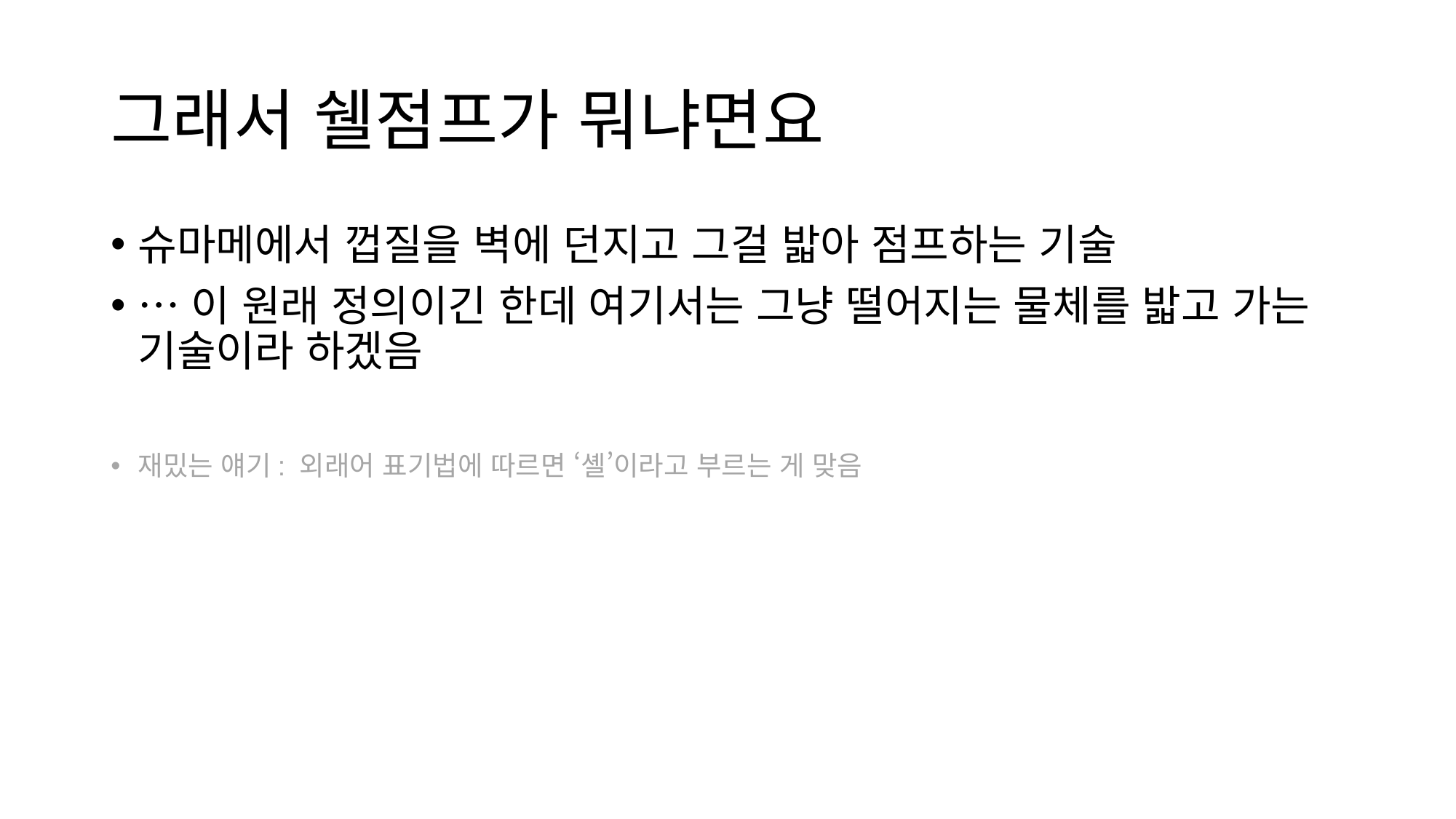

# 그래서 쉘점프가 뭐냐면요
슈마메에서 껍질을 벽에 던지고 그걸 밟아 점프하는 기술
…이 원래 정의이긴 한데 여기서는 그냥 떨어지는 물체를 밟고 가는 기술이라 하겠음

재밌는 얘기: 외래어 표기법에 따르면 ‘셸’이라고 부르는 게 맞음